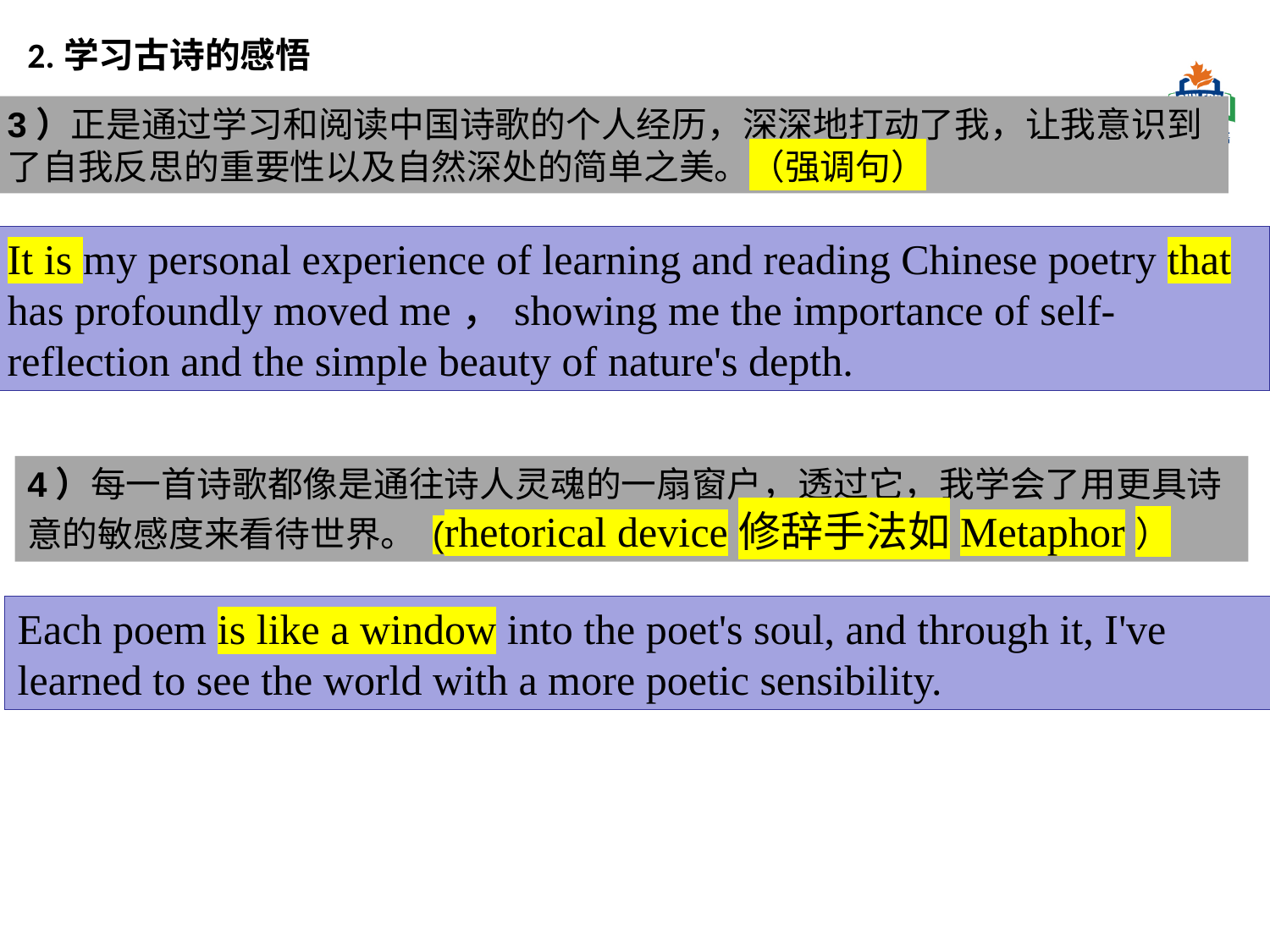

2.学习古诗的感悟

3）正是通过学习和阅读中国诗歌的个人经历，深深地打动了我，让我意识到了自我反思的重要性以及自然深处的简单之美。（强调句）
It is my personal experience of learning and reading Chinese poetry that has profoundly moved me，showing me the importance of self-reflection and the simple beauty of nature's depth.
4）每一首诗歌都像是通往诗人灵魂的一扇窗户，透过它，我学会了用更具诗意的敏感度来看待世界。 (rhetorical device修辞手法如Metaphor）
Each poem is like a window into the poet's soul, and through it, I've learned to see the world with a more poetic sensibility.